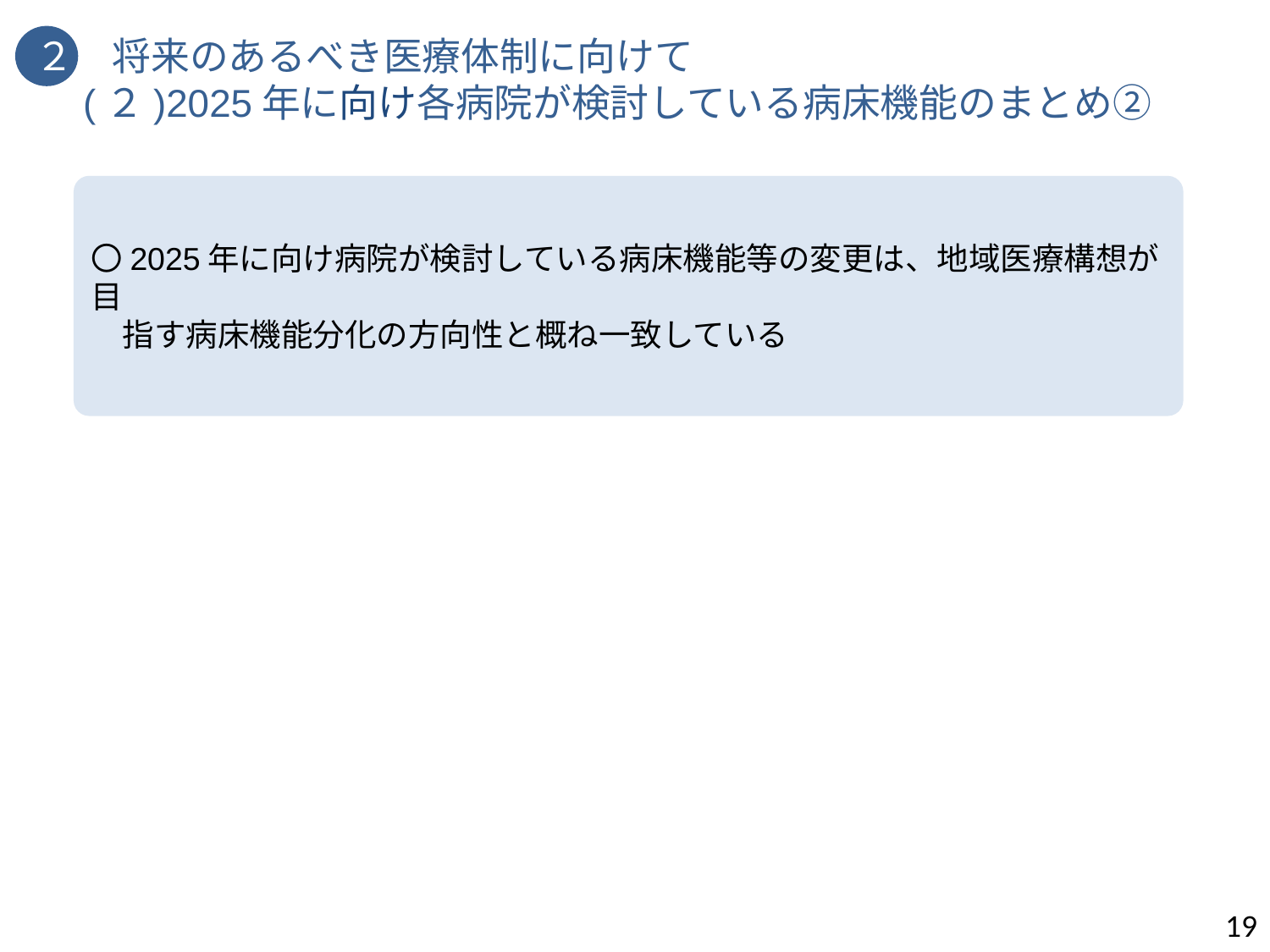

２　将来のあるべき医療体制に向けて
　(２)2025年に向け各病院が検討している病床機能のまとめ②

〇2025年に向け病院が検討している病床機能等の変更は、地域医療構想が目
　指す病床機能分化の方向性と概ね一致している
19